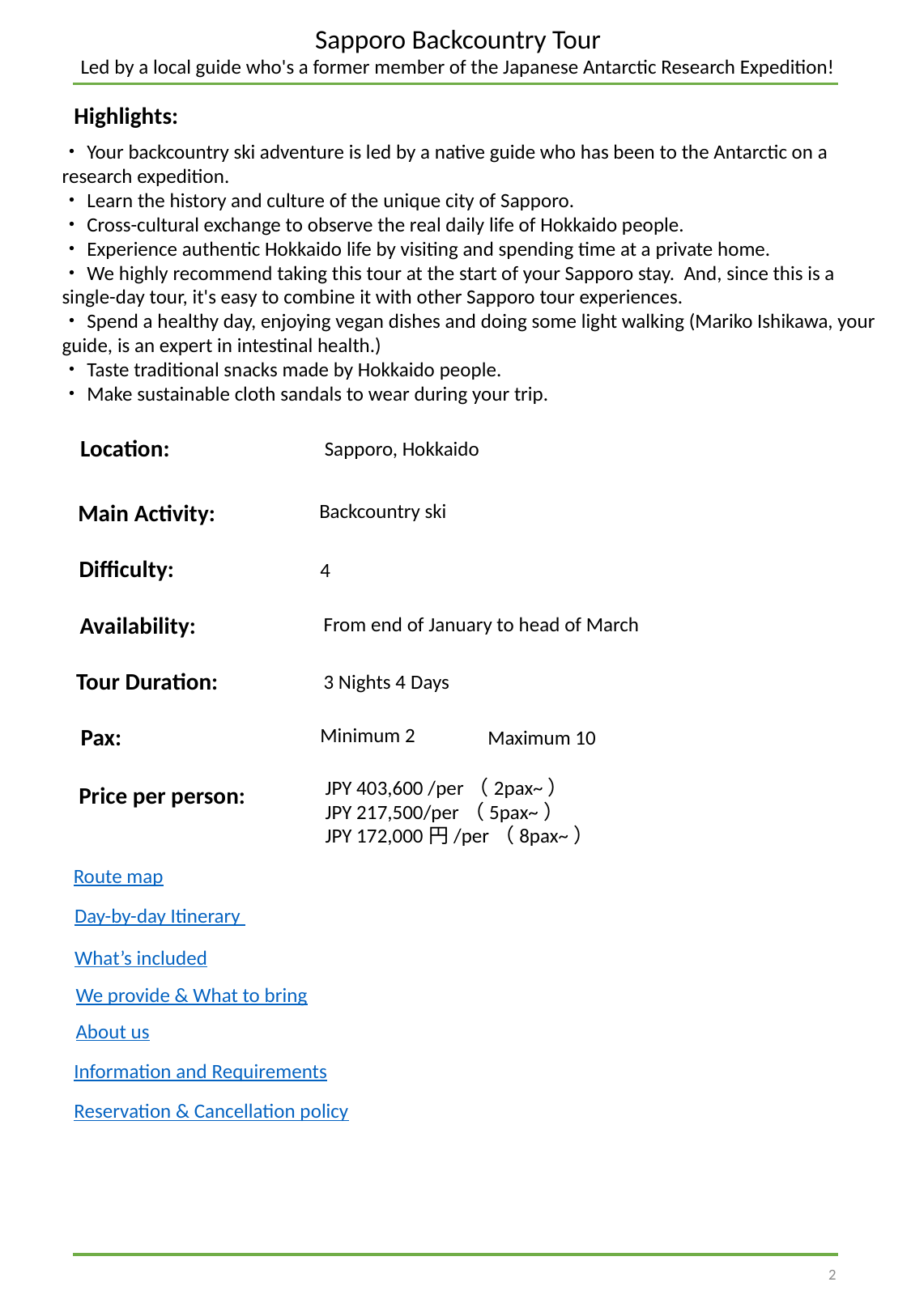

Sapporo Backcountry Tour
Led by a local guide who's a former member of the Japanese Antarctic Research Expedition!
Highlights:
・Your backcountry ski adventure is led by a native guide who has been to the Antarctic on a  research expedition.
・Learn the history and culture of the unique city of Sapporo.
・Cross-cultural exchange to observe the real daily life of Hokkaido people.
・Experience authentic Hokkaido life by visiting and spending time at a private home.
・We highly recommend taking this tour at the start of your Sapporo stay.  And, since this is a single-day tour, it's easy to combine it with other Sapporo tour experiences.
・Spend a healthy day, enjoying vegan dishes and doing some light walking (Mariko Ishikawa, your guide, is an expert in intestinal health.)
・Taste traditional snacks made by Hokkaido people.
・Make sustainable cloth sandals to wear during your trip.

Sapporo, Hokkaido
Location:
Main Activity:
Backcountry ski
Difficulty:
4
From end of January to head of March
Availability:
3 Nights 4 Days
Tour Duration:
JPY 403,600 /per（2pax~）
JPY 217,500/per（5pax~）
JPY 172,000円/per（8pax~）
Minimum 2
Pax:
Maximum 10
 Price per person:
Route map
Day-by-day Itinerary
What’s included
We provide & What to bring
About us
Information and Requirements
Reservation & Cancellation policy